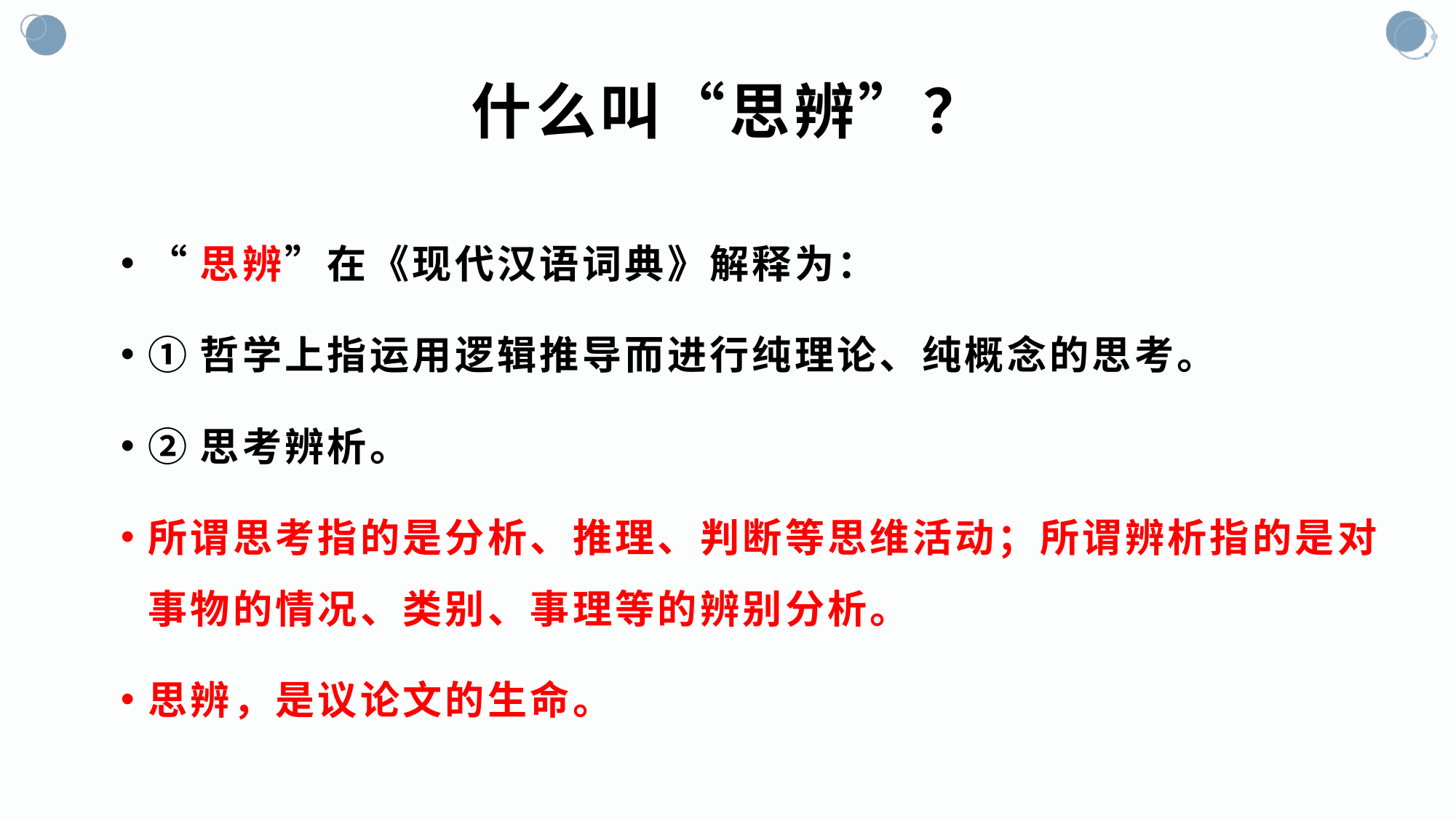

# 什么叫“思辨”？
“思辨”在《现代汉语词典》解释为：
①哲学上指运用逻辑推导而进行纯理论、纯概念的思考。
②思考辨析。
所谓思考指的是分析、推理、判断等思维活动；所谓辨析指的是对事物的情况、类别、事理等的辨别分析。
思辨，是议论文的生命。